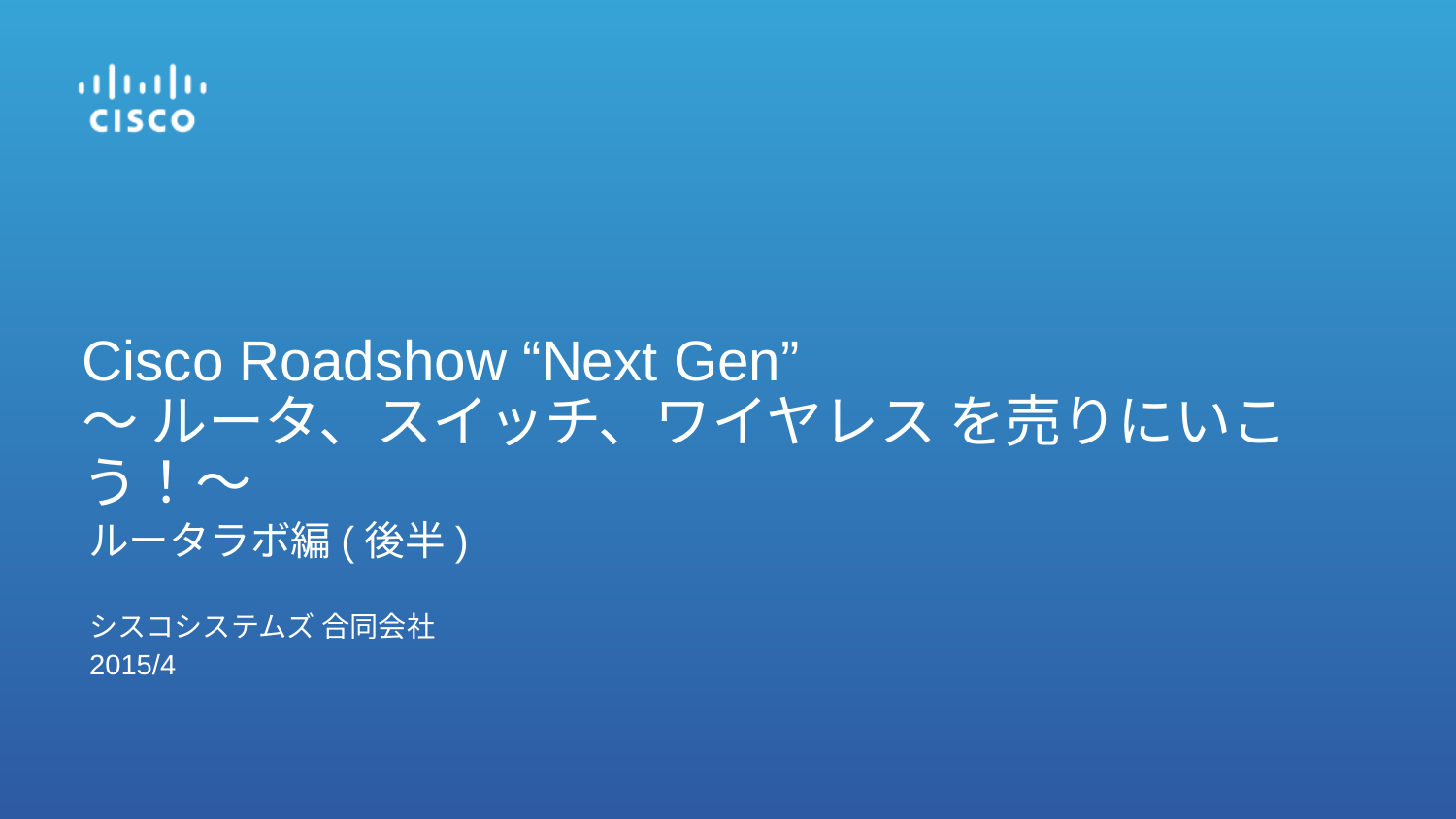

# Cisco Roadshow “Next Gen” ～ ルータ、スイッチ、ワイヤレス を売りにいこう！～
ルータラボ編(後半)
シスコシステムズ 合同会社
2015/4